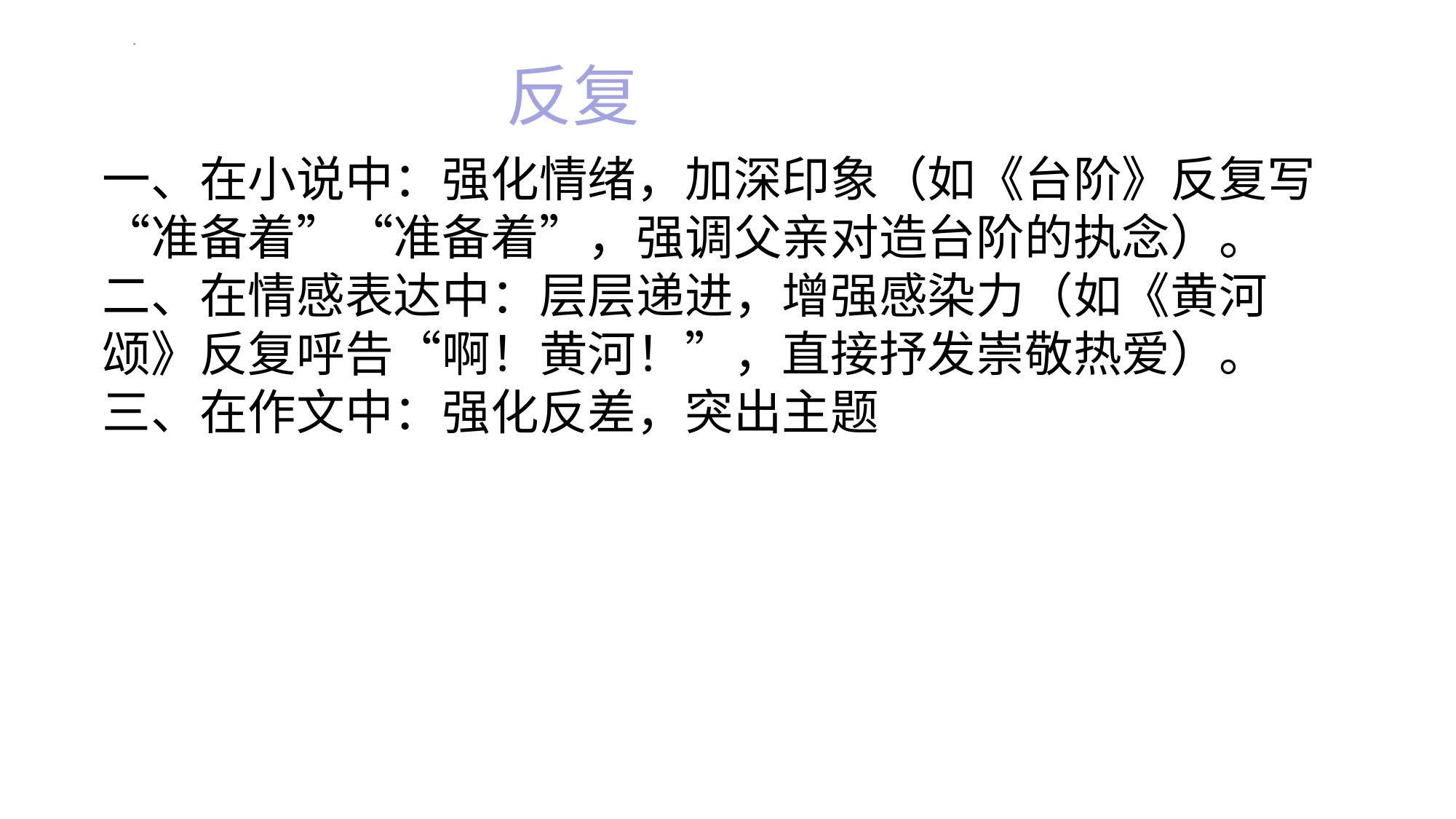

反复
一、在小说中：强化情绪，加深印象（如《台阶》反复写“准备着”“准备着”，强调父亲对造台阶的执念）。
二、在情感表达中：层层递进，增强感染力（如《黄河颂》反复呼告“啊！黄河！”，直接抒发崇敬热爱）。
三、在作文中：强化反差，突出主题